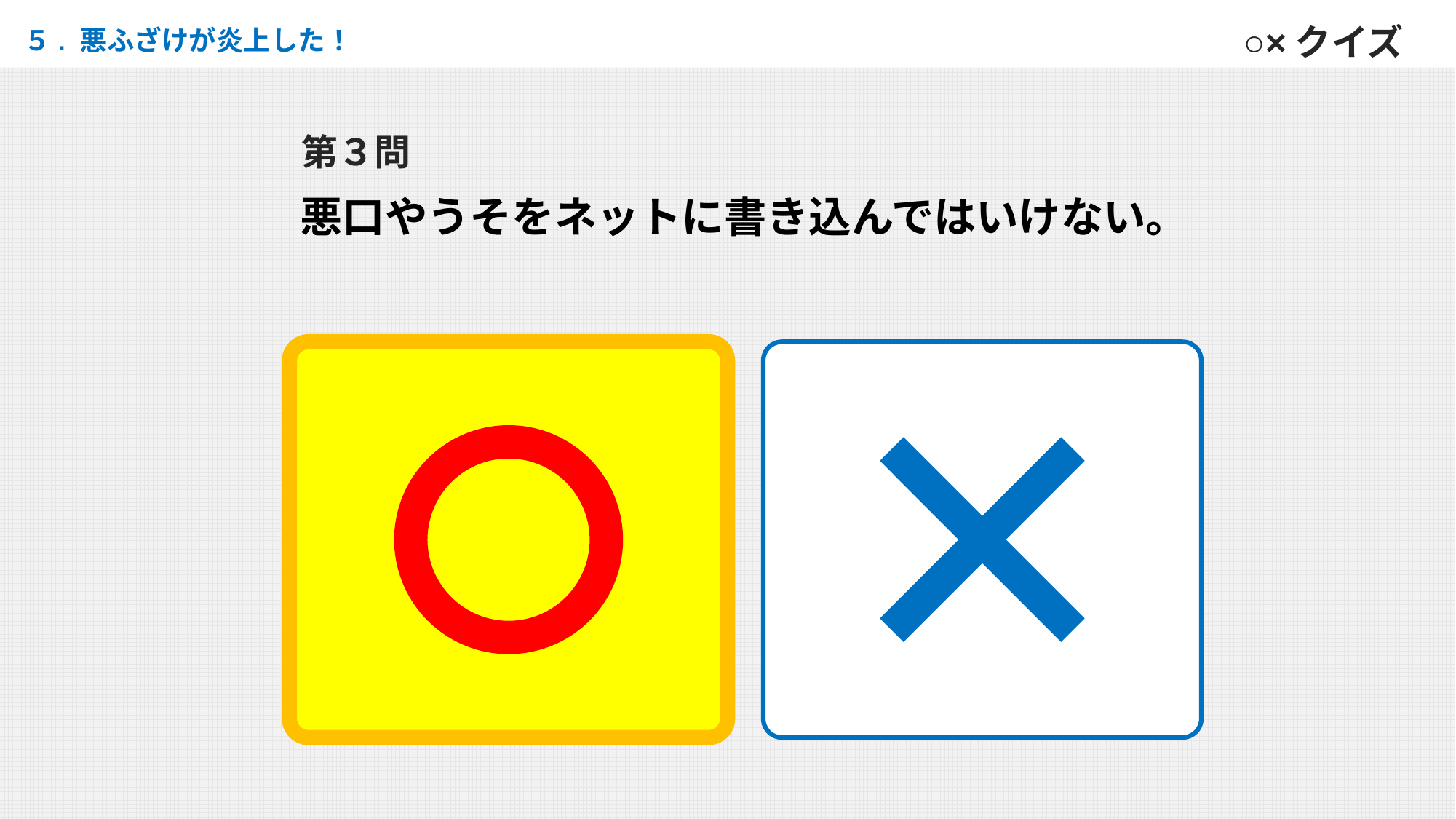

○×クイズ
５. 悪ふざけが炎上した！
第３問
悪口やうそをネットに書き込んではいけない。